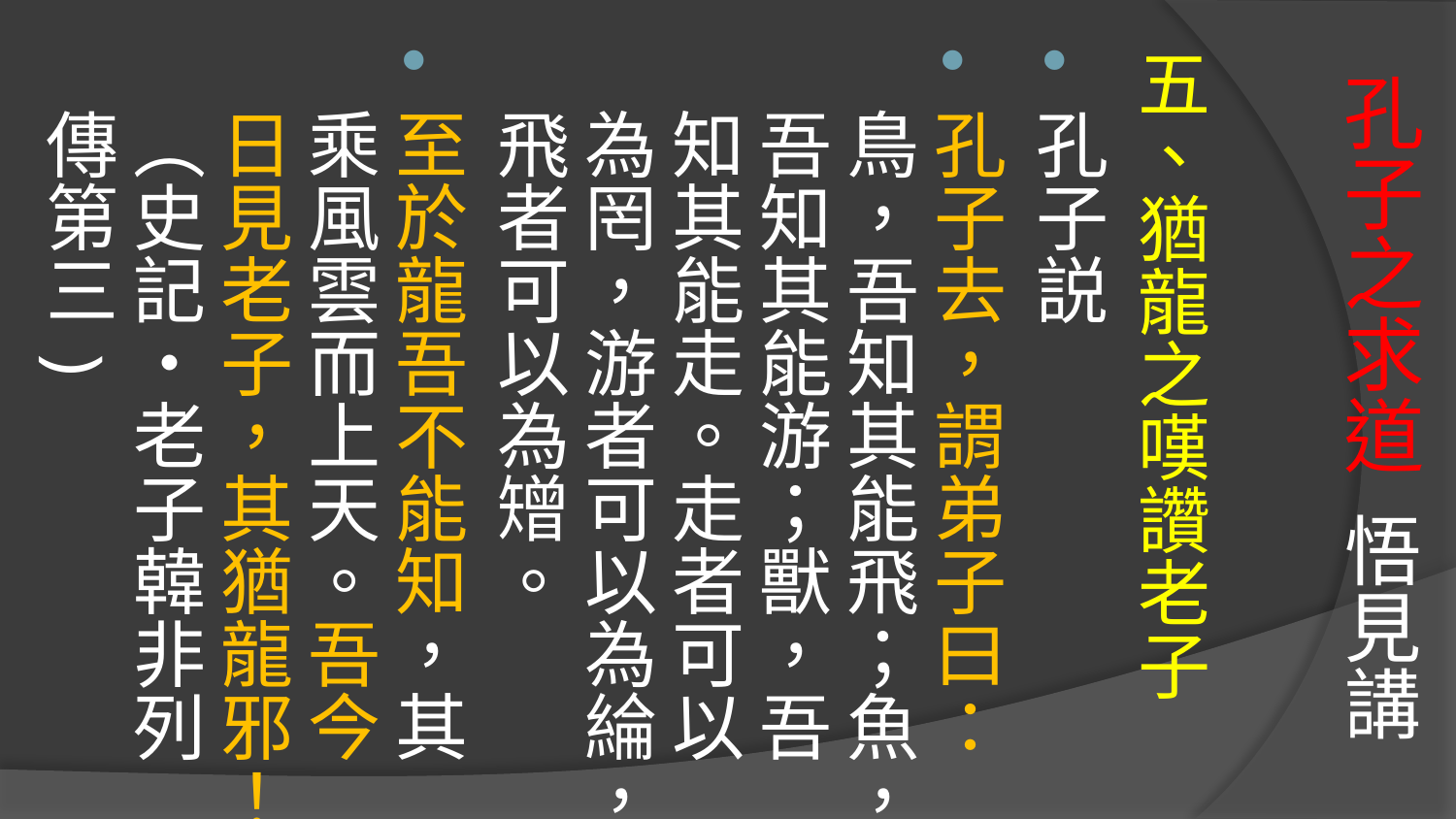

# 孔子之求道  悟見講
五、猶龍之嘆讚老子
孔子説
孔子去，謂弟子曰：鳥，吾知其能飛；魚，吾知其能游；獸，吾知其能走。走者可以為罔，游者可以為綸，飛者可以為矰。
至於龍吾不能知，其乘風雲而上天。吾今日見老子，其猶龍邪！（史記・老子韓非列傳第三)